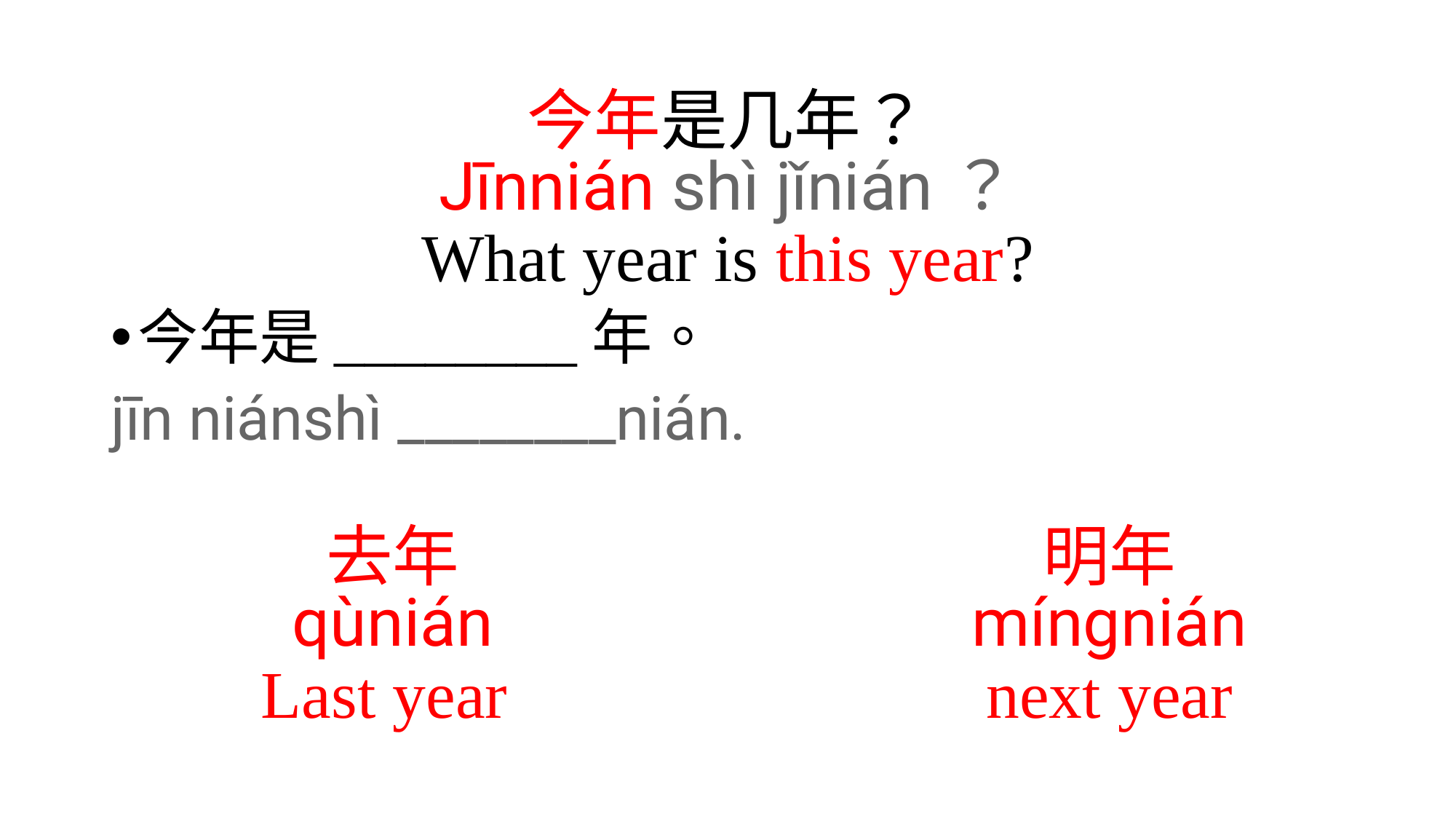

# 今年是几年？
Jīnnián shì jǐnián？
What year is this year?
今年是________年。
jīn niánshì ________nián.
明年
去年
míngnián
qùnián
next year
Last year